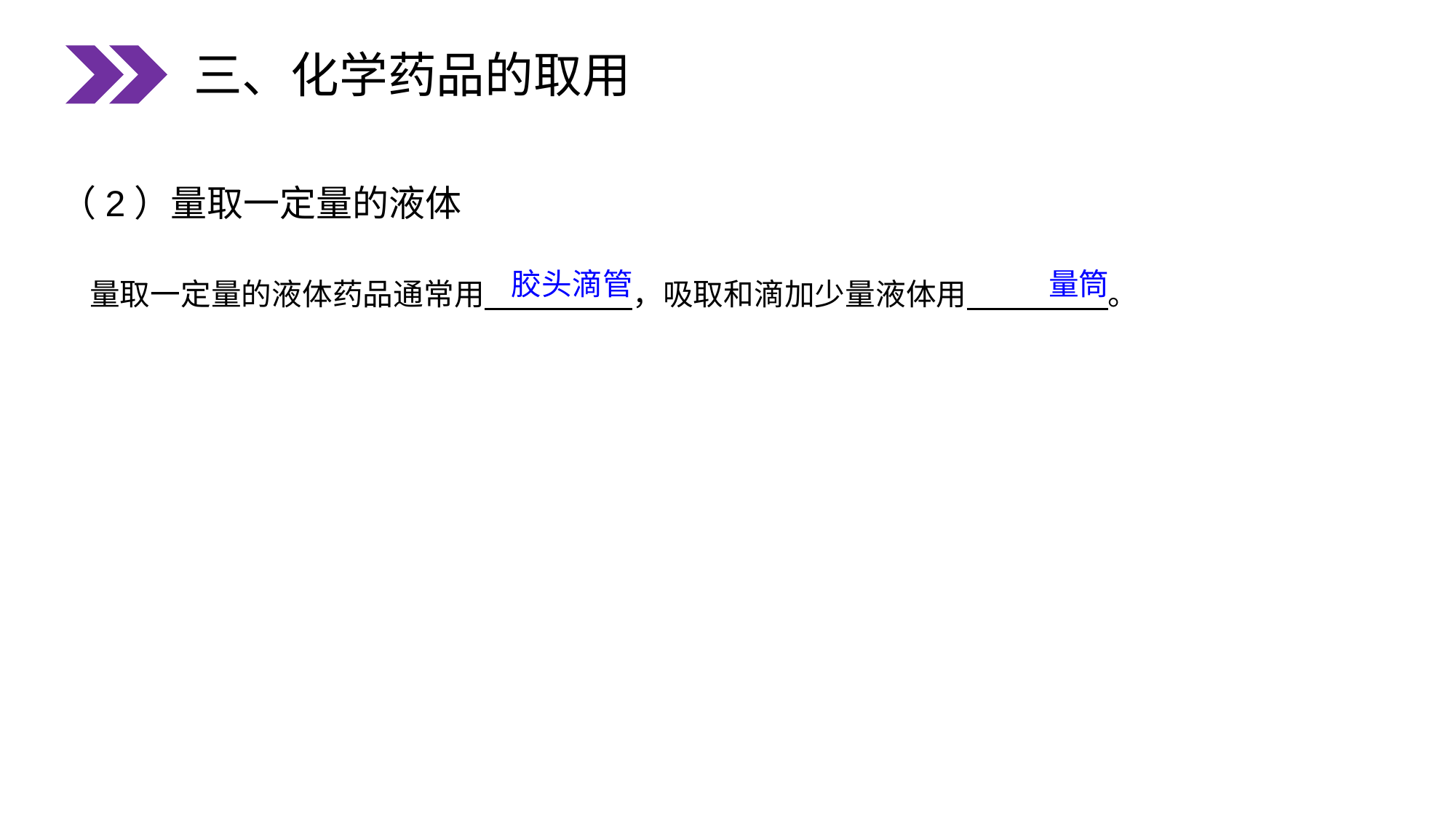

三、化学药品的取用
（2）量取一定量的液体
量取一定量的液体药品通常用                      ，吸取和滴加少量液体用                     。
胶头滴管
量筒